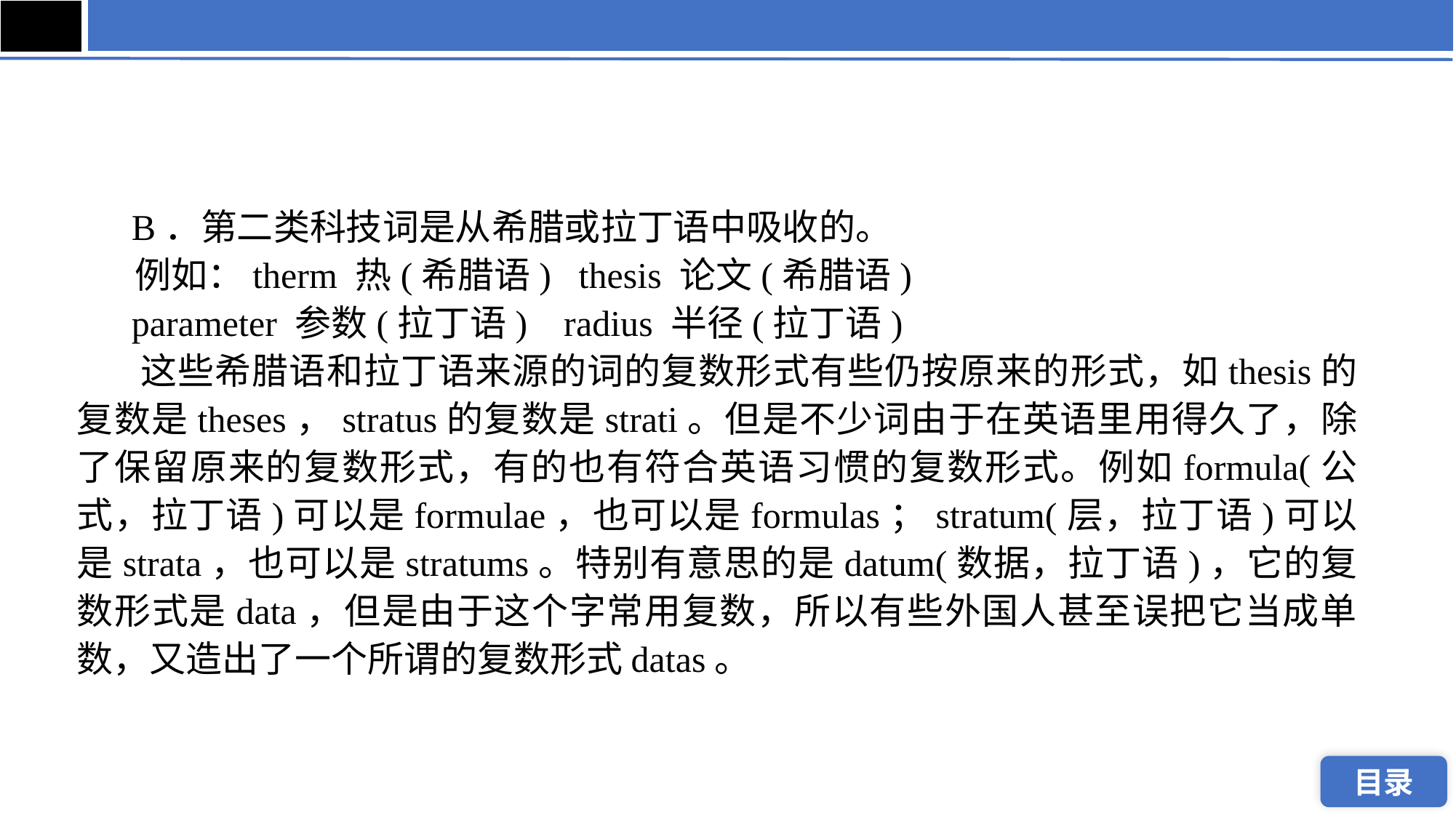

B．第二类科技词是从希腊或拉丁语中吸收的。
      例如：therm 热(希腊语)   thesis 论文(希腊语)
      parameter 参数(拉丁语)    radius 半径(拉丁语)
      这些希腊语和拉丁语来源的词的复数形式有些仍按原来的形式，如thesis的复数是theses，stratus的复数是strati。但是不少词由于在英语里用得久了，除了保留原来的复数形式，有的也有符合英语习惯的复数形式。例如formula(公式，拉丁语)可以是formulae，也可以是formulas；stratum(层，拉丁语)可以是strata，也可以是stratums。特别有意思的是datum(数据，拉丁语)，它的复数形式是data，但是由于这个字常用复数，所以有些外国人甚至误把它当成单数，又造出了一个所谓的复数形式datas。